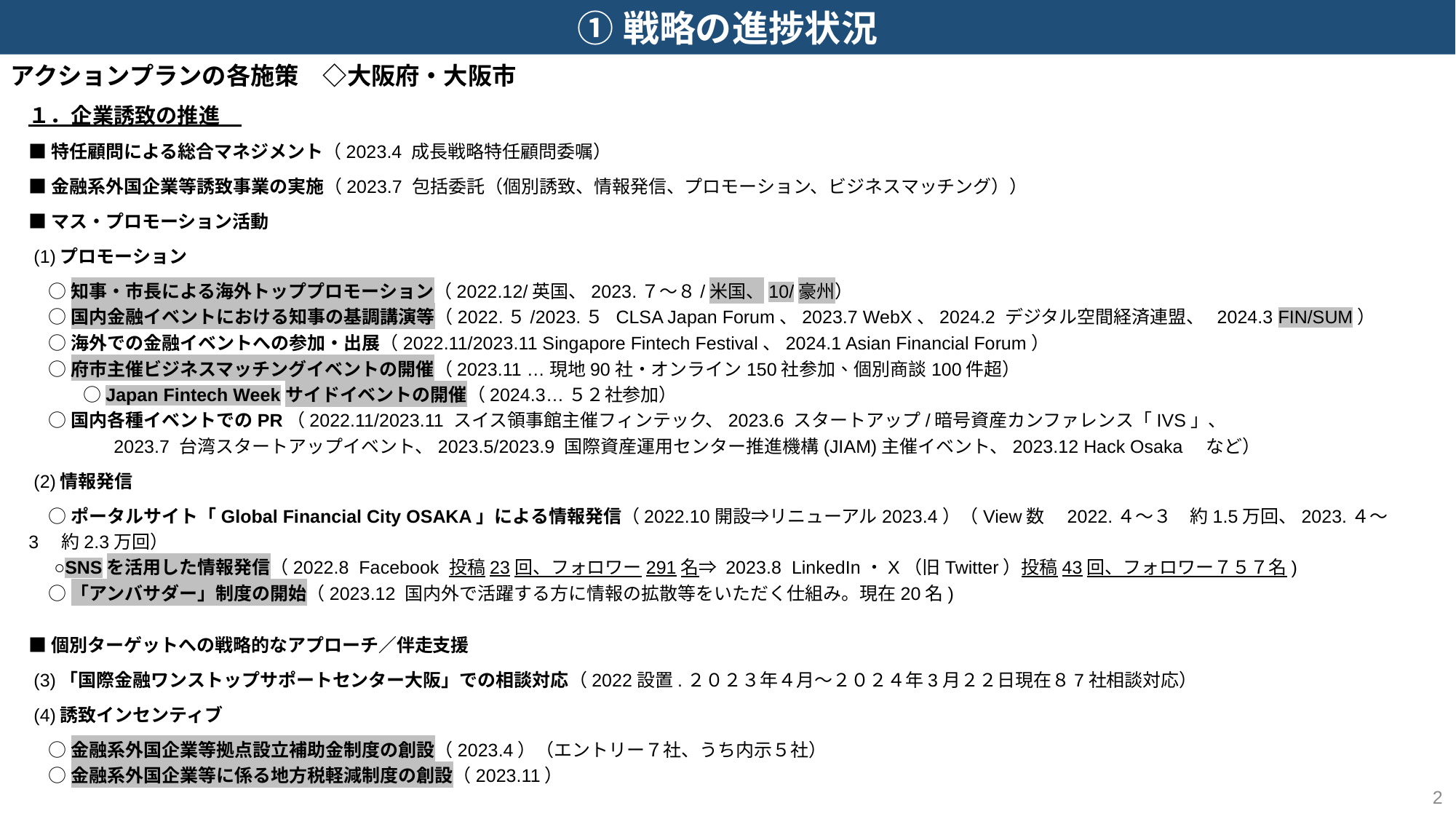

①戦略の進捗状況
アクションプランの各施策　◇大阪府・大阪市

１．企業誘致の推進
■特任顧問による総合マネジメント（2023.4 成長戦略特任顧問委嘱）
■金融系外国企業等誘致事業の実施（2023.7 包括委託（個別誘致、情報発信、プロモーション、ビジネスマッチング））
■マス・プロモーション活動
 (1)プロモーション
     ○知事・市長による海外トッププロモーション（2022.12/英国、2023.７～８/米国、10/豪州）
     ○国内金融イベントにおける知事の基調講演等（2022.５/2023.５  CLSA Japan Forum、2023.7 WebX、2024.2 デジタル空間経済連盟、  2024.3 FIN/SUM）
     ○海外での金融イベントへの参加・出展（2022.11/2023.11 Singapore Fintech Festival、2024.1 Asian Financial Forum）
     ○府市主催ビジネスマッチングイベントの開催（2023.11 …現地90社・オンライン150社参加、個別商談100件超）
　　　○Japan Fintech Weekサイドイベントの開催（2024.3…５２社参加）
     ○国内各種イベントでのPR（2022.11/2023.11 スイス領事館主催フィンテック、2023.6 スタートアップ/暗号資産カンファレンス「IVS」、
　　 　　 2023.7 台湾スタートアップイベント、2023.5/2023.9 国際資産運用センター推進機構(JIAM)主催イベント、2023.12 Hack Osaka　など）
 (2)情報発信
     ○ポータルサイト「Global Financial City OSAKA」による情報発信（2022.10開設⇒リニューアル2023.4）（View数　2022.４～３　約1.5万回、2023.４～3　約2.3万回）
     ○SNSを活用した情報発信（2022.8  Facebook 投稿23回、フォロワー291名⇒ 2023.8  LinkedIn・X（旧Twitter）投稿43回、フォロワー７５７名)
     ○「アンバサダー」制度の開始（2023.12 国内外で活躍する方に情報の拡散等をいただく仕組み。現在20名)

■個別ターゲットへの戦略的なアプローチ／伴走支援
 (3)「国際金融ワンストップサポートセンター大阪」での相談対応（2022設置.２０２３年４月～２０２４年3月２２日現在８7社相談対応）
 (4)誘致インセンティブ
     ○金融系外国企業等拠点設立補助金制度の創設（2023.4）（エントリー７社、うち内示５社）
     ○金融系外国企業等に係る地方税軽減制度の創設（2023.11）
2